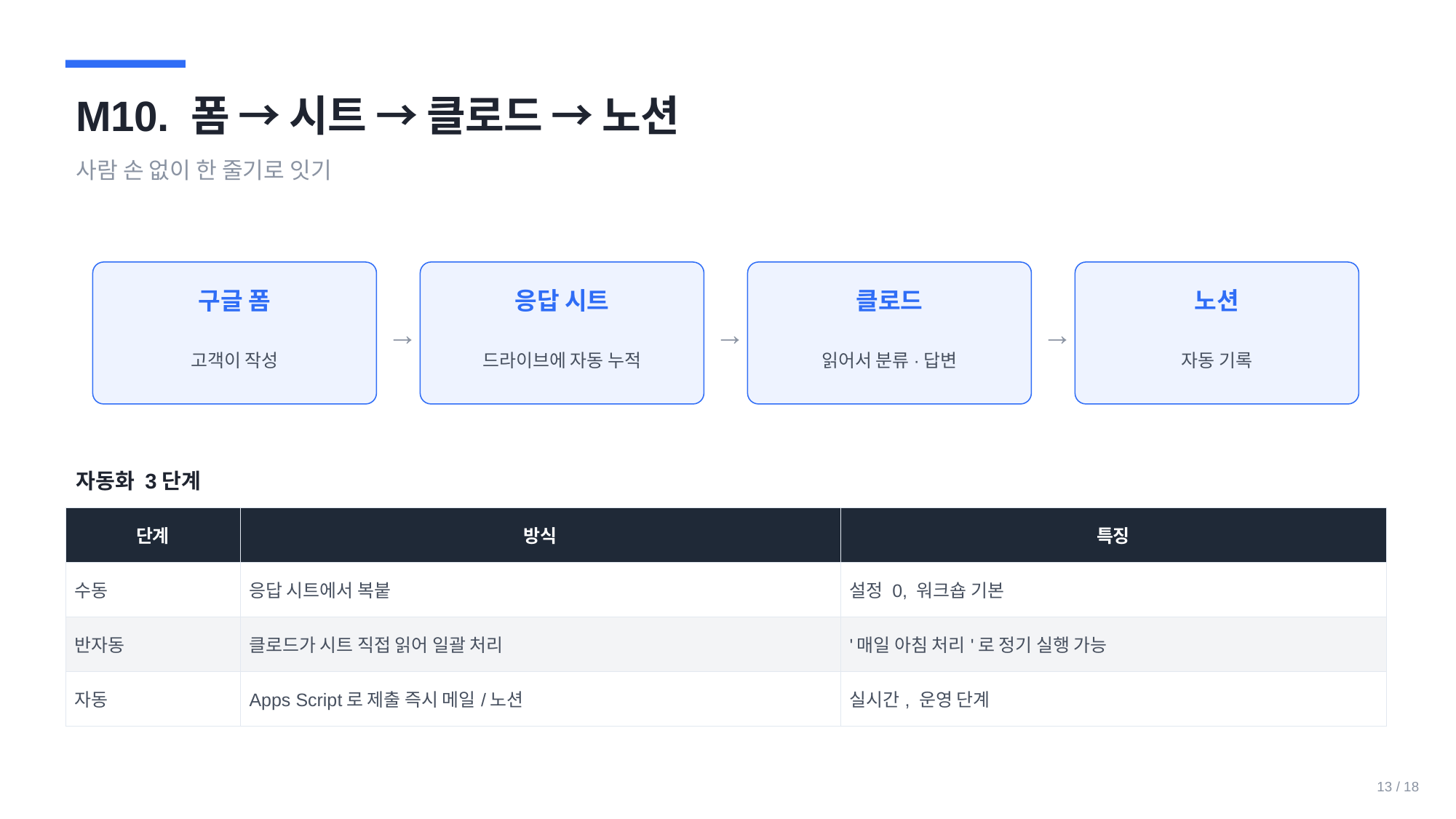

M10. 폼 → 시트 → 클로드 → 노션
사람 손 없이 한 줄기로 잇기

→

→

→

구글 폼
응답 시트
클로드
노션
고객이 작성
드라이브에 자동 누적
읽어서 분류·답변
자동 기록
자동화 3단계
| 단계 | 방식 | 특징 |
| --- | --- | --- |
| 수동 | 응답 시트에서 복붙 | 설정 0, 워크숍 기본 |
| 반자동 | 클로드가 시트 직접 읽어 일괄 처리 | '매일 아침 처리'로 정기 실행 가능 |
| 자동 | Apps Script로 제출 즉시 메일/노션 | 실시간, 운영 단계 |
13 / 18